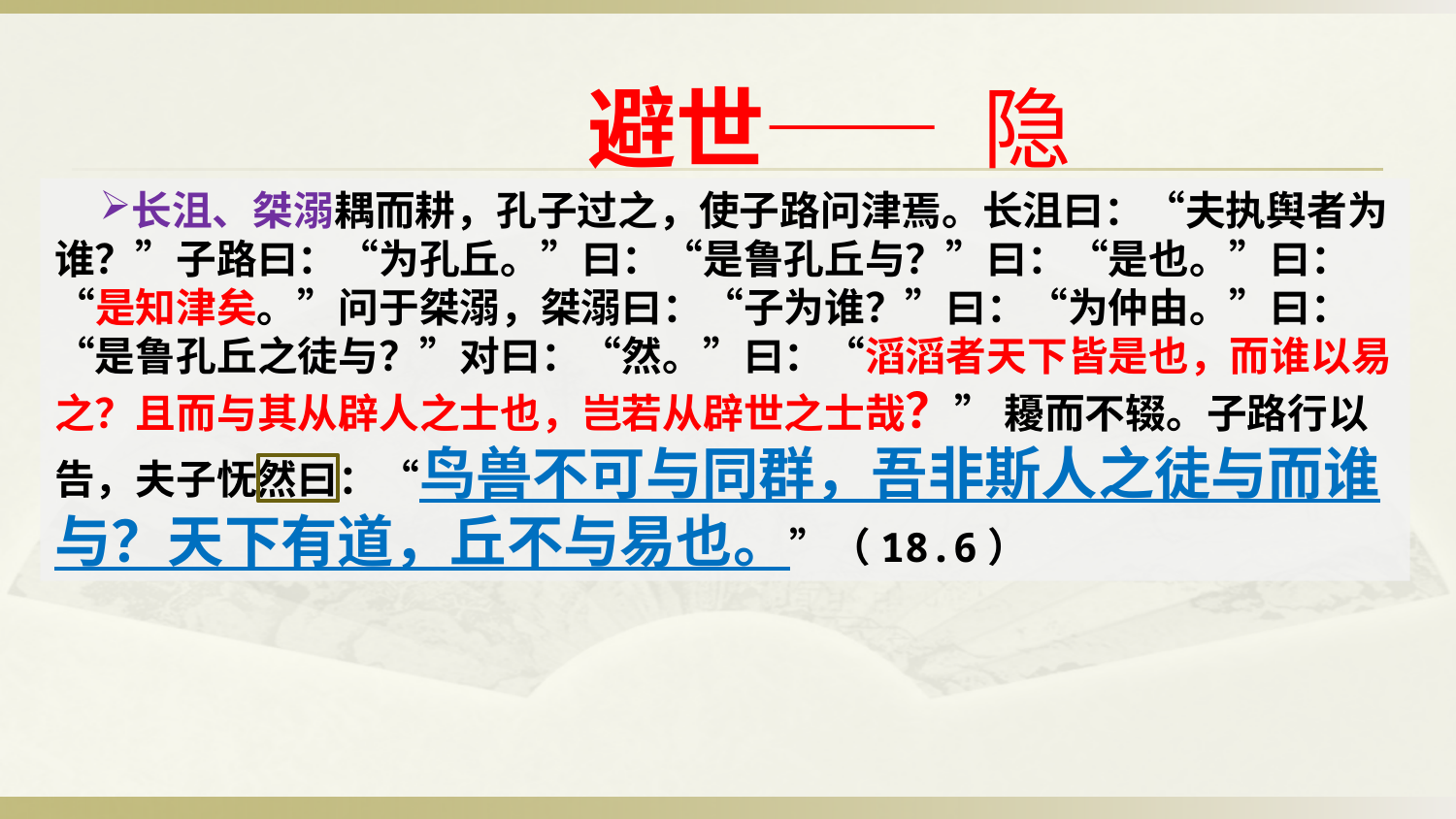

避世
—— 隐
长沮、桀溺耦而耕，孔子过之，使子路问津焉。长沮曰：“夫执舆者为谁？”子路曰：“为孔丘。”曰：“是鲁孔丘与？”曰：“是也。”曰：“是知津矣。”问于桀溺，桀溺曰：“子为谁？”曰：“为仲由。”曰：“是鲁孔丘之徒与？”对曰：“然。”曰：“滔滔者天下皆是也，而谁以易之？且而与其从辟人之士也，岂若从辟世之士哉？” 耰而不辍。子路行以告，夫子怃然曰：“鸟兽不可与同群，吾非斯人之徒与而谁与？天下有道，丘不与易也。”（18.6）